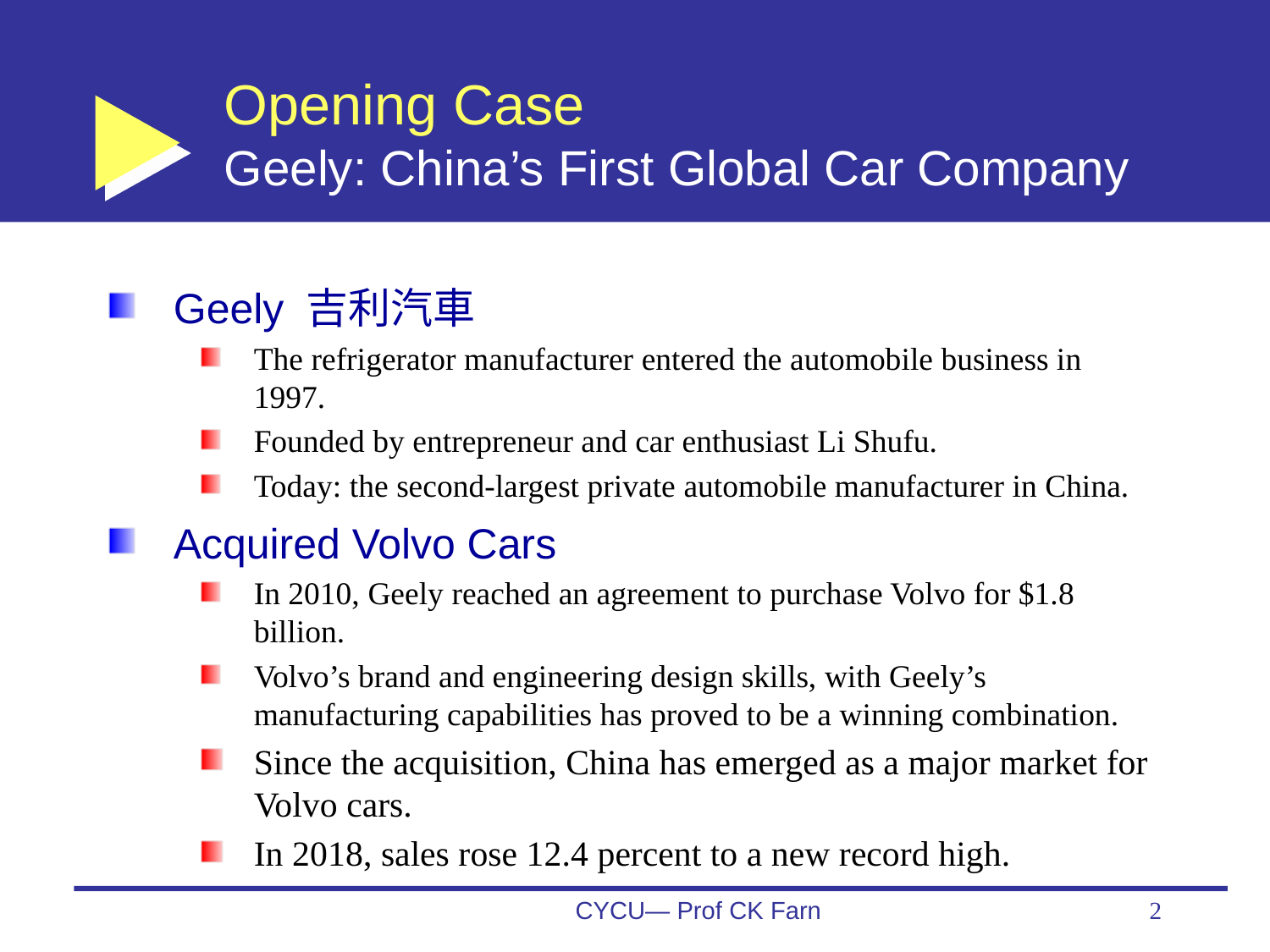

# Opening Case Geely: China’s First Global Car Company
Geely 吉利汽車
The refrigerator manufacturer entered the automobile business in 1997.
Founded by entrepreneur and car enthusiast Li Shufu.
Today: the second-largest private automobile manufacturer in China.
Acquired Volvo Cars
In 2010, Geely reached an agreement to purchase Volvo for $1.8 billion.
Volvo’s brand and engineering design skills, with Geely’s manufacturing capabilities has proved to be a winning combination.
Since the acquisition, China has emerged as a major market for Volvo cars.
In 2018, sales rose 12.4 percent to a new record high.

CYCU— Prof CK Farn
2